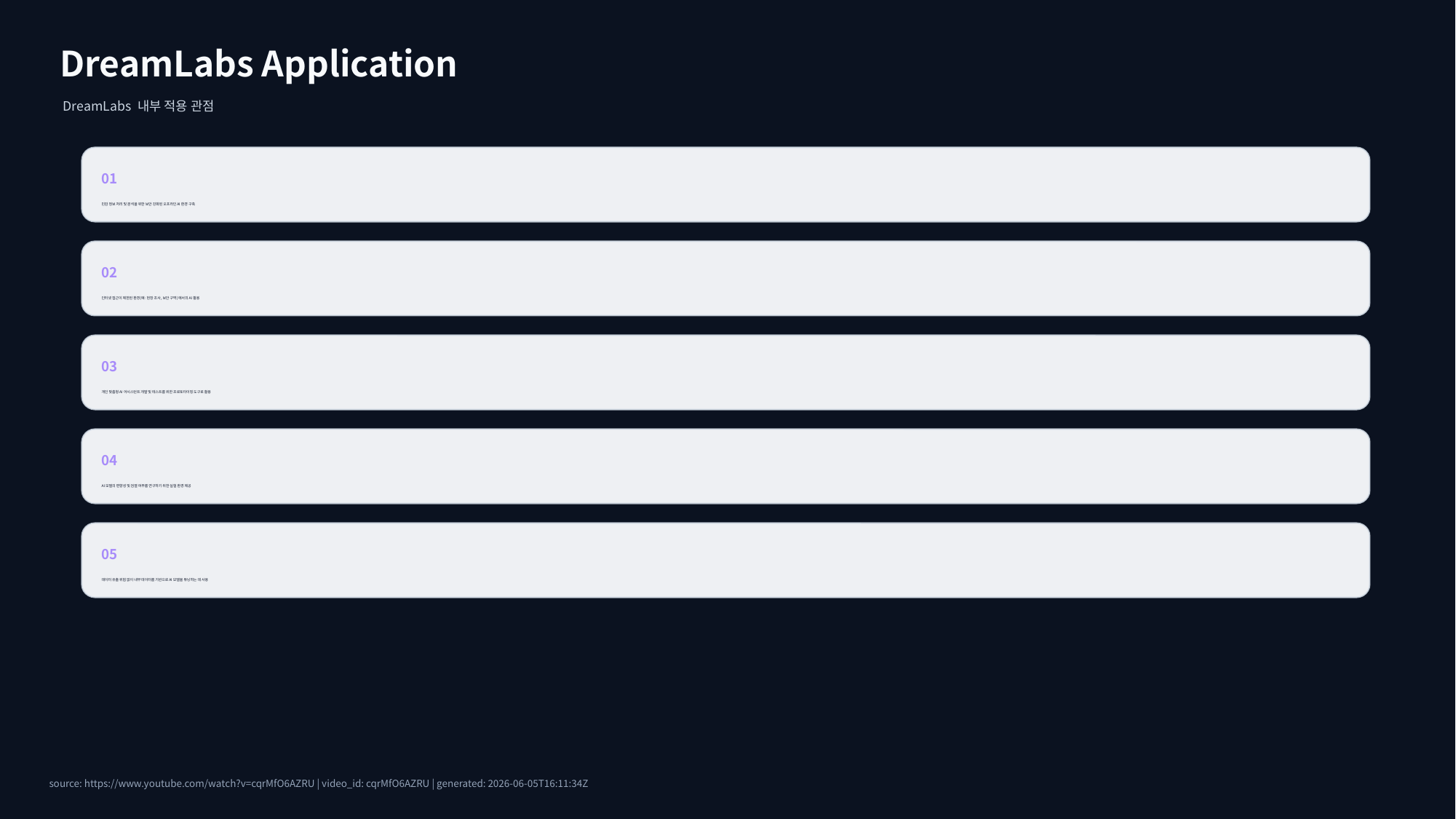

DreamLabs Application
DreamLabs 내부 적용 관점

01
민감 정보 처리 및 분석을 위한 보안 강화된 오프라인 AI 환경 구축

02
인터넷 접근이 제한된 환경(예: 현장 조사, 보안 구역)에서의 AI 활용

03
개인 맞춤형 AI 어시스턴트 개발 및 테스트를 위한 프로토타이핑 도구로 활용

04
AI 모델의 편향성 및 검열 여부를 연구하기 위한 실험 환경 제공

05
데이터 유출 위험 없이 내부 데이터를 기반으로 AI 모델을 튜닝하는 데 사용
source: https://www.youtube.com/watch?v=cqrMfO6AZRU | video_id: cqrMfO6AZRU | generated: 2026-06-05T16:11:34Z